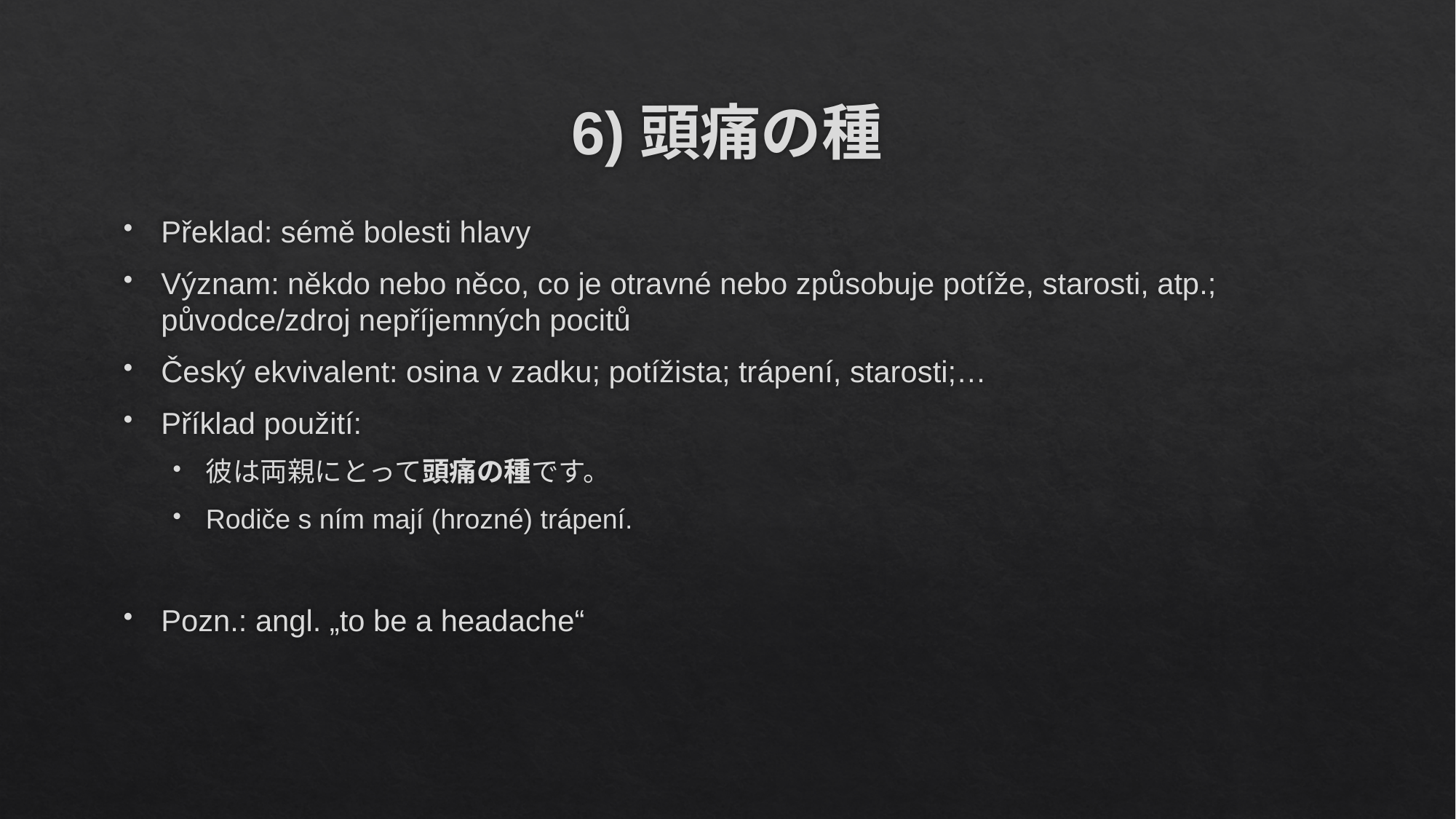

# 6)頭痛の種
Překlad: sémě bolesti hlavy
Význam: někdo nebo něco, co je otravné nebo způsobuje potíže, starosti, atp.; původce/zdroj nepříjemných pocitů
Český ekvivalent: osina v zadku; potížista; trápení, starosti;…
Příklad použití:
彼は両親にとって頭痛の種です。
Rodiče s ním mají (hrozné) trápení.

Pozn.: angl. „to be a headache“